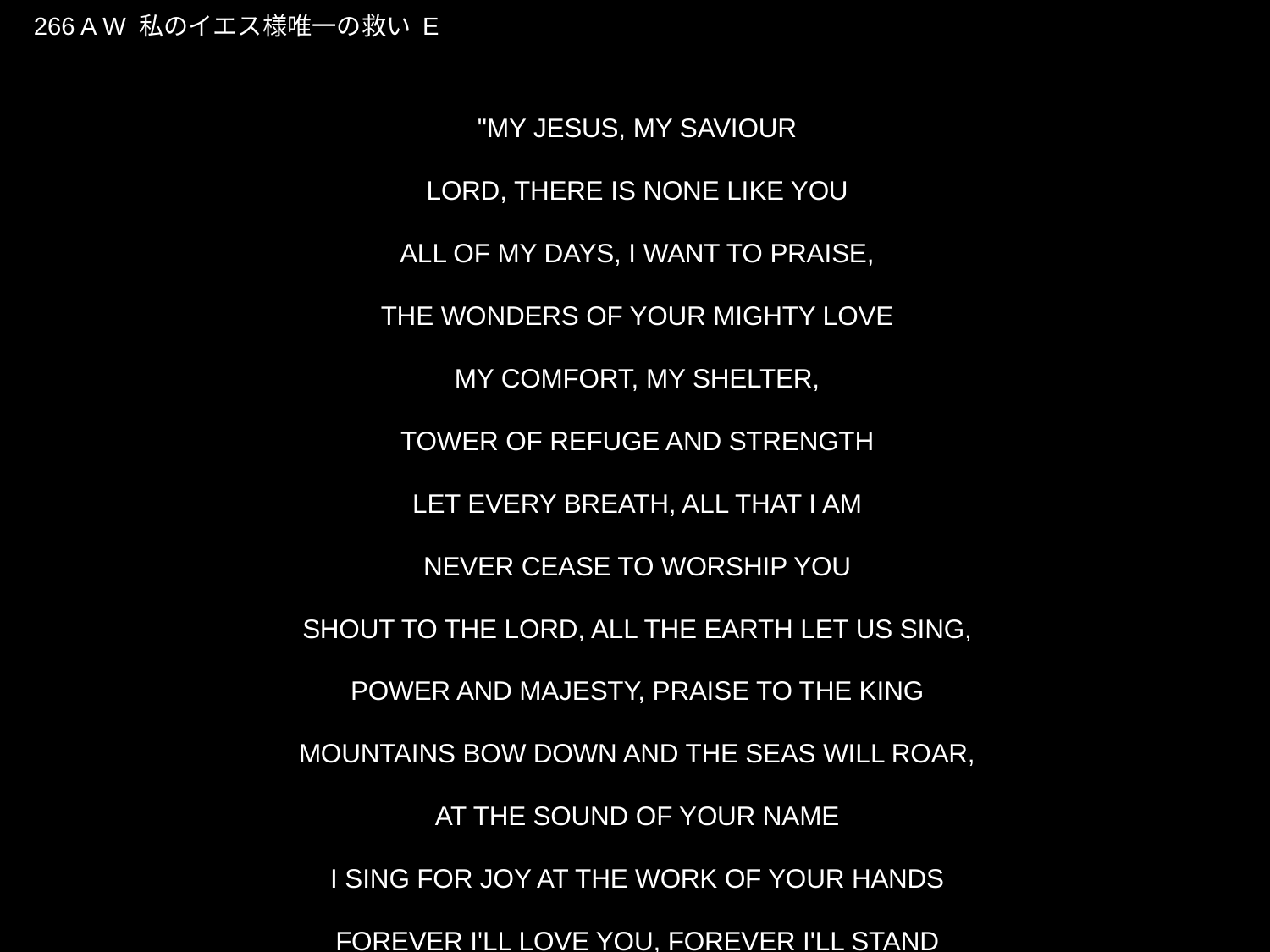

わたしのいえすさまゆいいつのすくい
★W
266 A W 私のイエス様唯一の救い E
★５
"MY JESUS, MY SAVIOUR
LORD, THERE IS NONE LIKE YOU
ALL OF MY DAYS, I WANT TO PRAISE,
THE WONDERS OF YOUR MIGHTY LOVE
MY COMFORT, MY SHELTER,
TOWER OF REFUGE AND STRENGTH
LET EVERY BREATH, ALL THAT I AM
NEVER CEASE TO WORSHIP YOU
SHOUT TO THE LORD, ALL THE EARTH LET US SING,
POWER AND MAJESTY, PRAISE TO THE KING
MOUNTAINS BOW DOWN AND THE SEAS WILL ROAR,
AT THE SOUND OF YOUR NAME
I SING FOR JOY AT THE WORK OF YOUR HANDS
FOREVER I'LL LOVE YOU, FOREVER I'LL STAND
NOTHING COMPARES TO THE PROMISE I HAVE IN YOU"